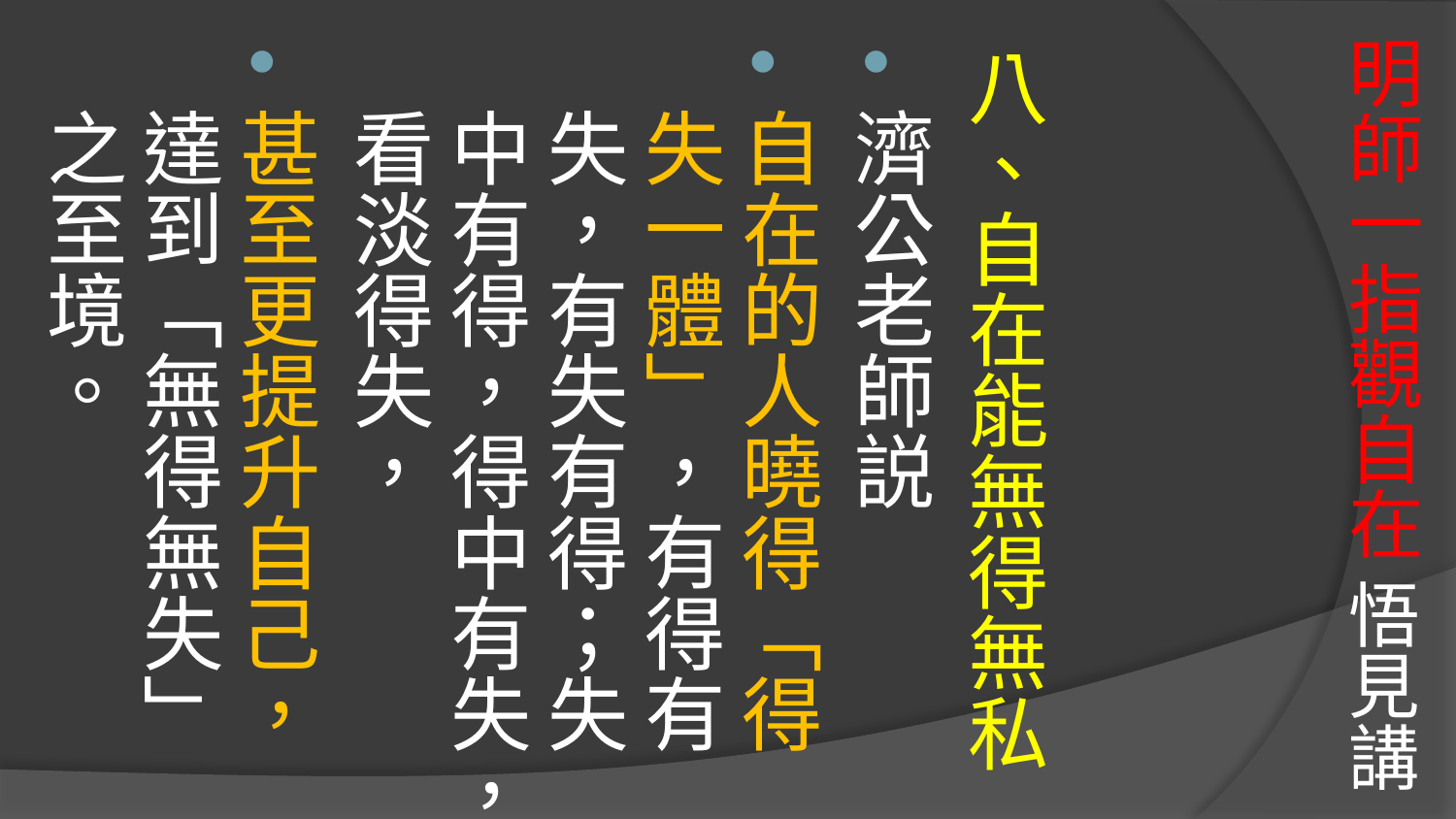

八、自在能無得無私
濟公老師説
自在的人曉得「得失一體」，有得有失，有失有得；失中有得，得中有失，看淡得失，
甚至更提升自己，達到「無得無失」之至境。
# 明師一指觀自在 悟見講